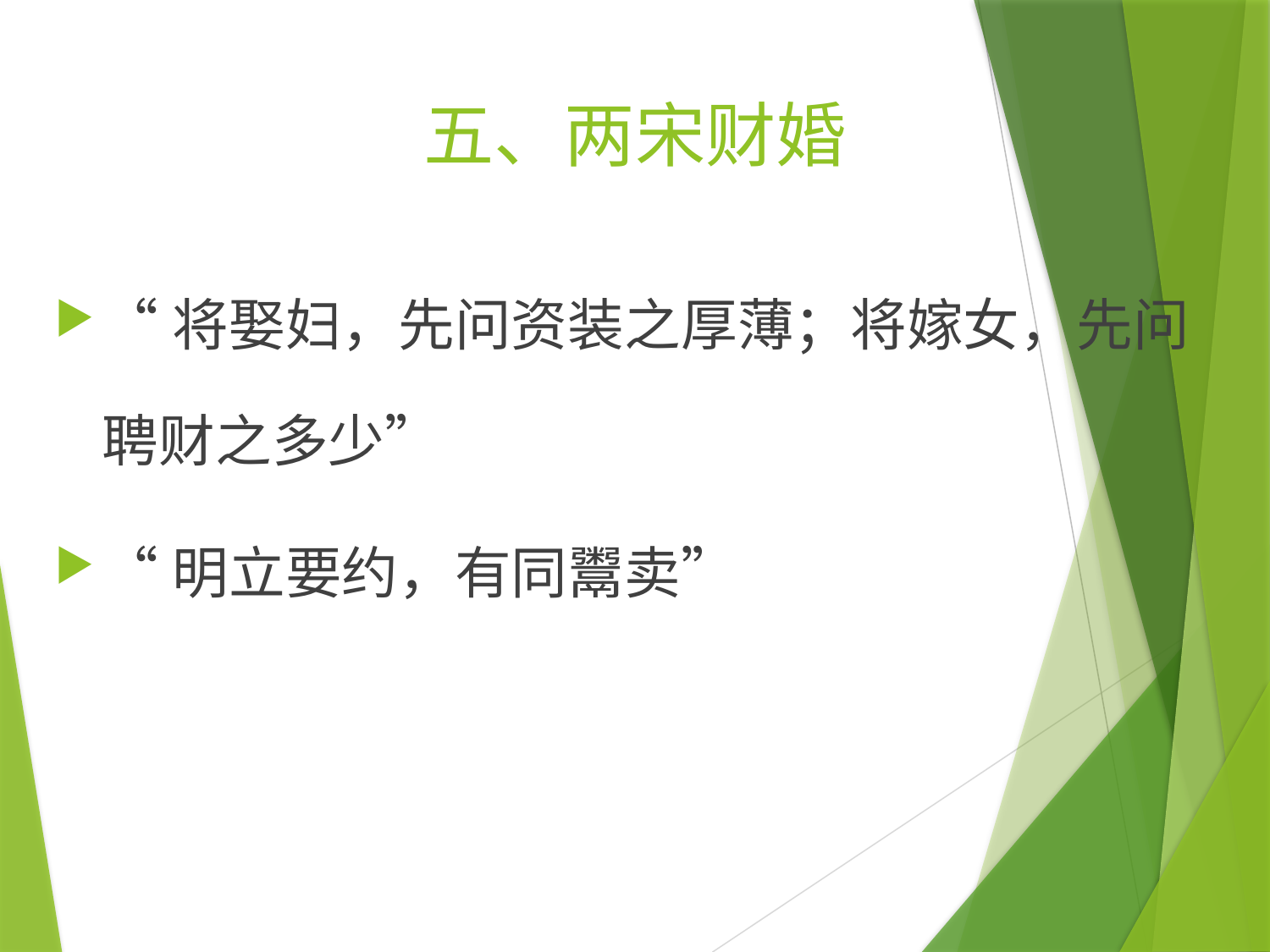

# 五、两宋财婚
“将娶妇，先问资装之厚薄；将嫁女，先问聘财之多少”
“明立要约，有同鬻卖”